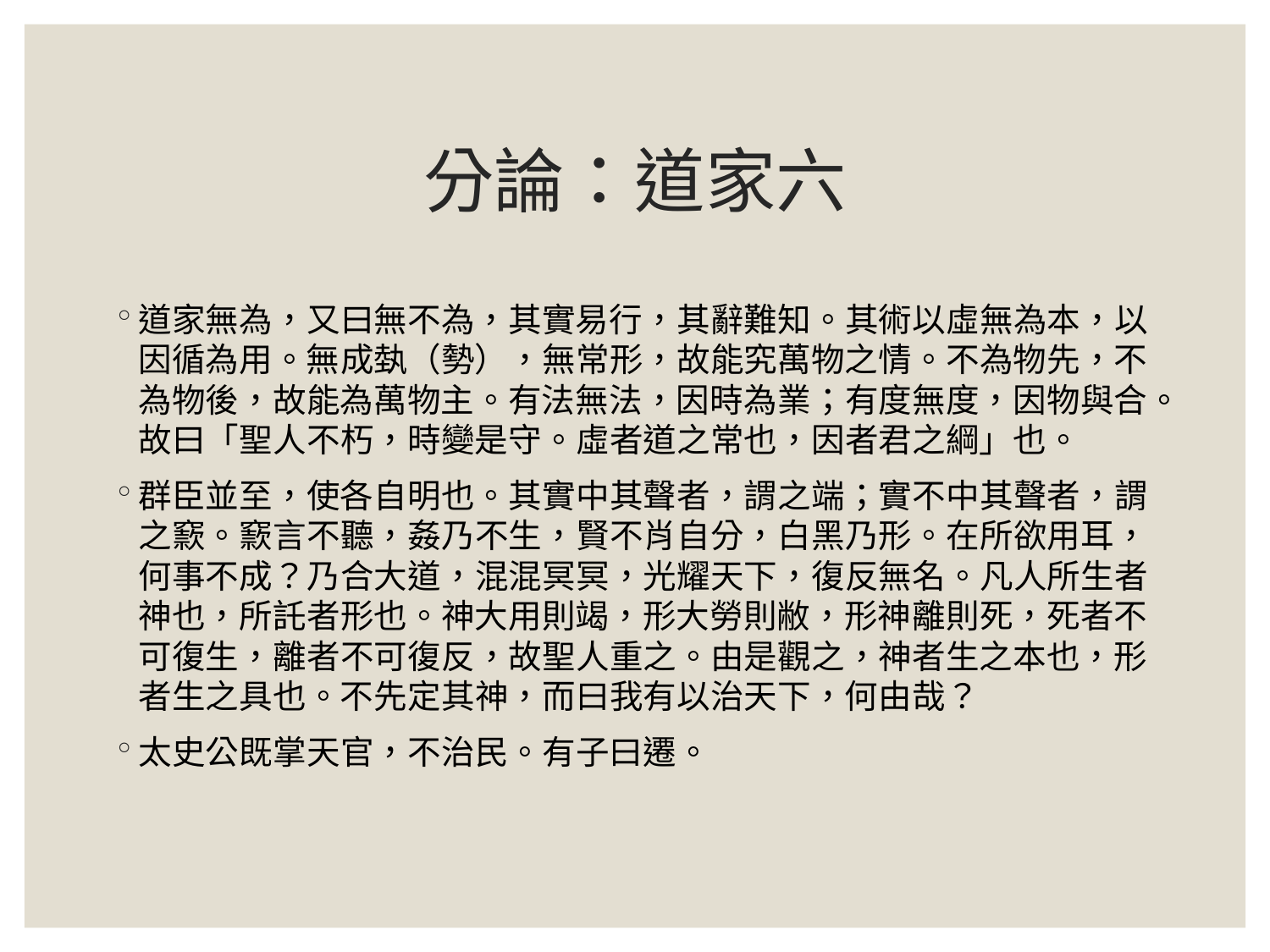

# 分論：道家六
道家無為，又曰無不為，其實易行，其辭難知。其術以虛無為本，以因循為用。無成埶（勢），無常形，故能究萬物之情。不為物先，不為物後，故能為萬物主。有法無法，因時為業；有度無度，因物與合。故曰「聖人不朽，時變是守。虛者道之常也，因者君之綱」也。
群臣並至，使各自明也。其實中其聲者，謂之端；實不中其聲者，謂之窾。窾言不聽，姦乃不生，賢不肖自分，白黑乃形。在所欲用耳，何事不成？乃合大道，混混冥冥，光耀天下，復反無名。凡人所生者神也，所託者形也。神大用則竭，形大勞則敝，形神離則死，死者不可復生，離者不可復反，故聖人重之。由是觀之，神者生之本也，形者生之具也。不先定其神，而曰我有以治天下，何由哉？
太史公既掌天官，不治民。有子曰遷。